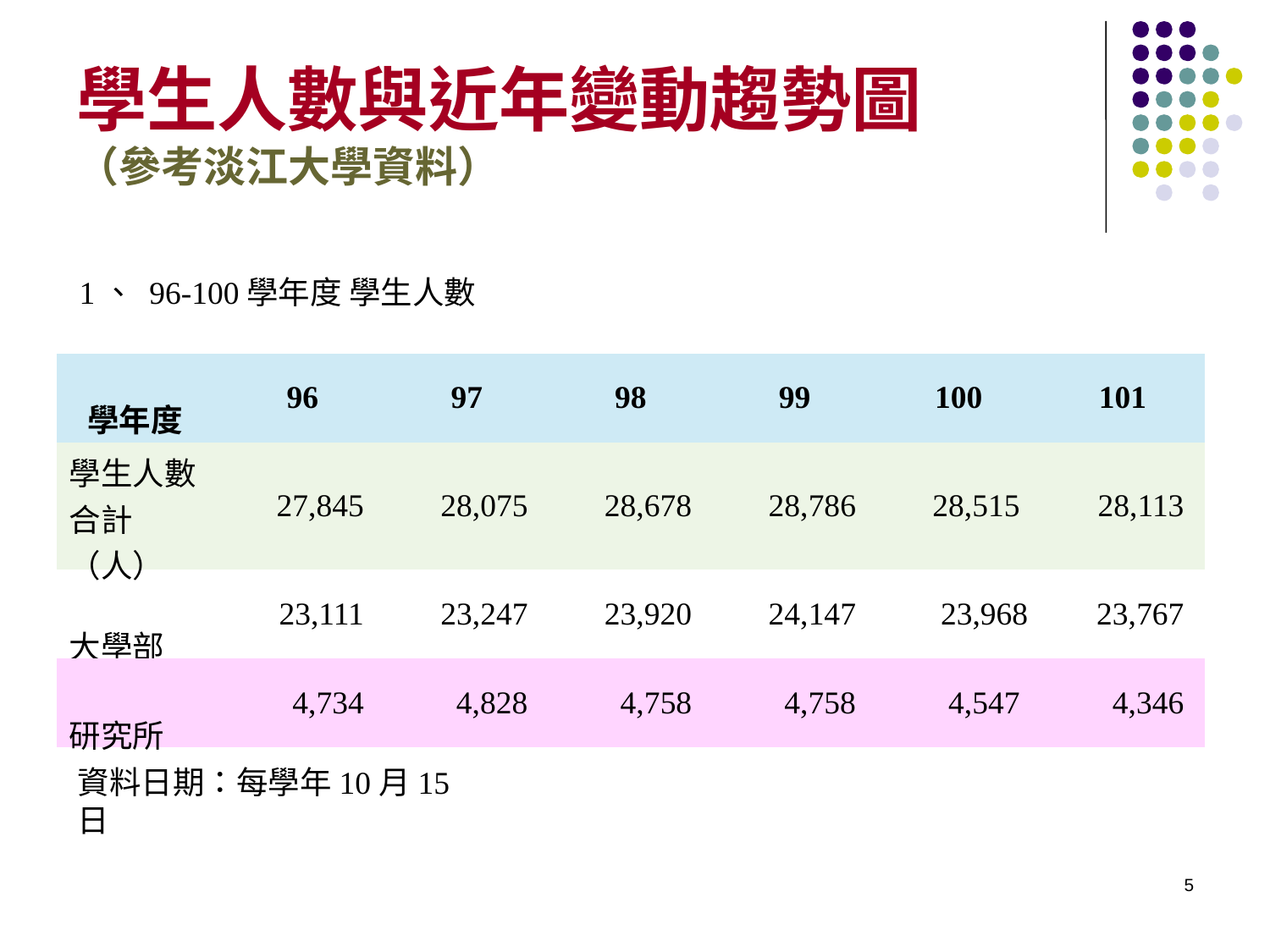

# 學生人數與近年變動趨勢圖 （參考淡江大學資料）
1、 96-100學年度 學生人數
| 學年度 | 96 | 97 | 98 | 99 | 100 | 101 |
| --- | --- | --- | --- | --- | --- | --- |
| 學生人數合計（人） | 27,845 | 28,075 | 28,678 | 28,786 | 28,515 | 28,113 |
| 大學部 | 23,111 | 23,247 | 23,920 | 24,147 | 23,968 | 23,767 |
| 研究所 | 4,734 | 4,828 | 4,758 | 4,758 | 4,547 | 4,346 |
資料日期：每學年10月15日
5